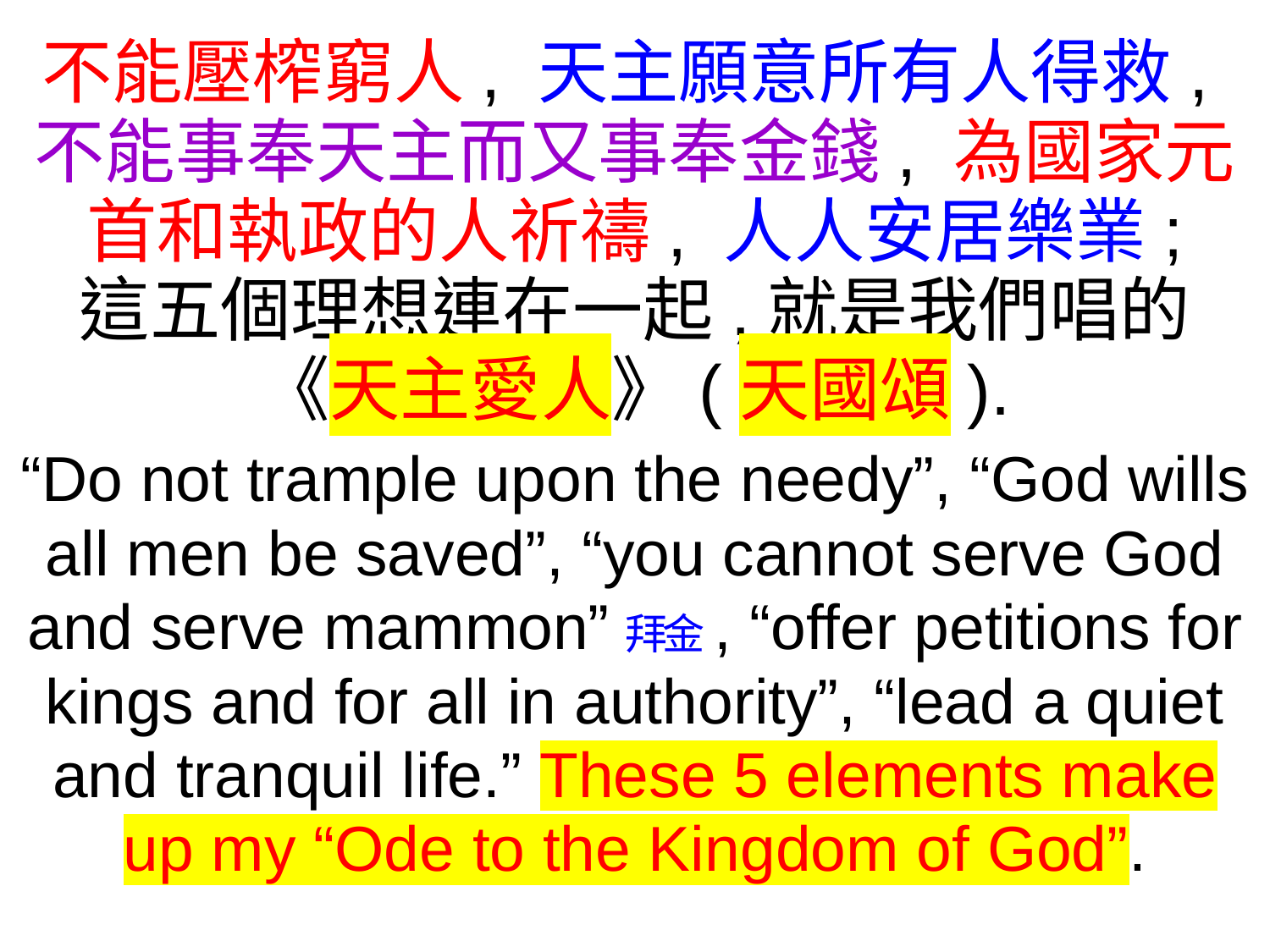

不能壓榨窮人, 天主願意所有人得救,
不能事奉天主而又事奉金錢, 為國家元首和執政的人祈禱, 人人安居樂業;
這五個理想連在一起,就是我們唱的
《天主愛人》(天國頌).
“Do not trample upon the needy”, “God wills all men be saved”, “you cannot serve God and serve mammon”拜金, “offer petitions for kings and for all in authority”, “lead a quiet and tranquil life.” These 5 elements make up my “Ode to the Kingdom of God”.